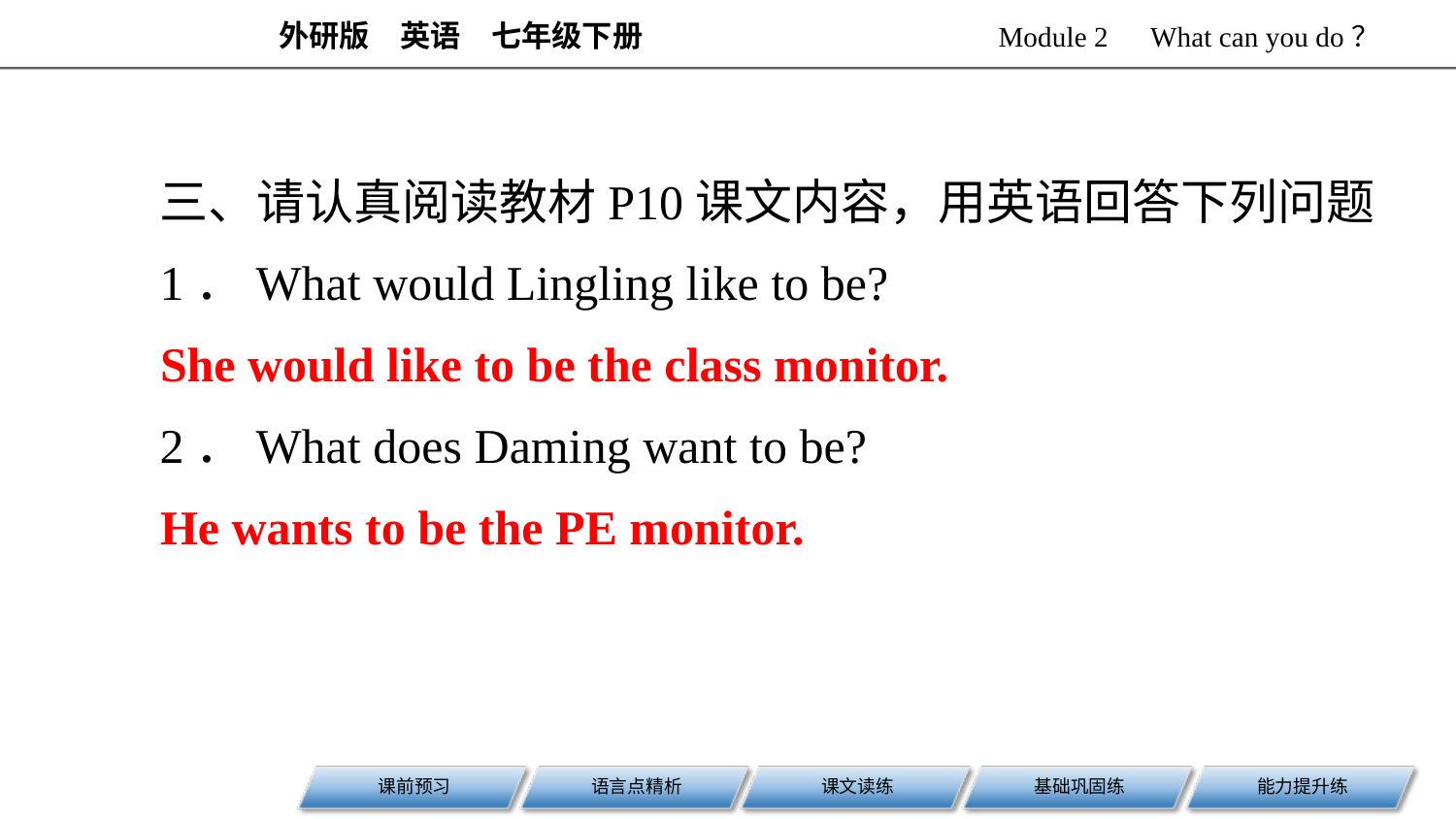

三、请认真阅读教材P10课文内容，用英语回答下列问题
1．What would Lingling like to be?
She would like to be the class monitor.
2．What does Daming want to be?
He wants to be the PE monitor.